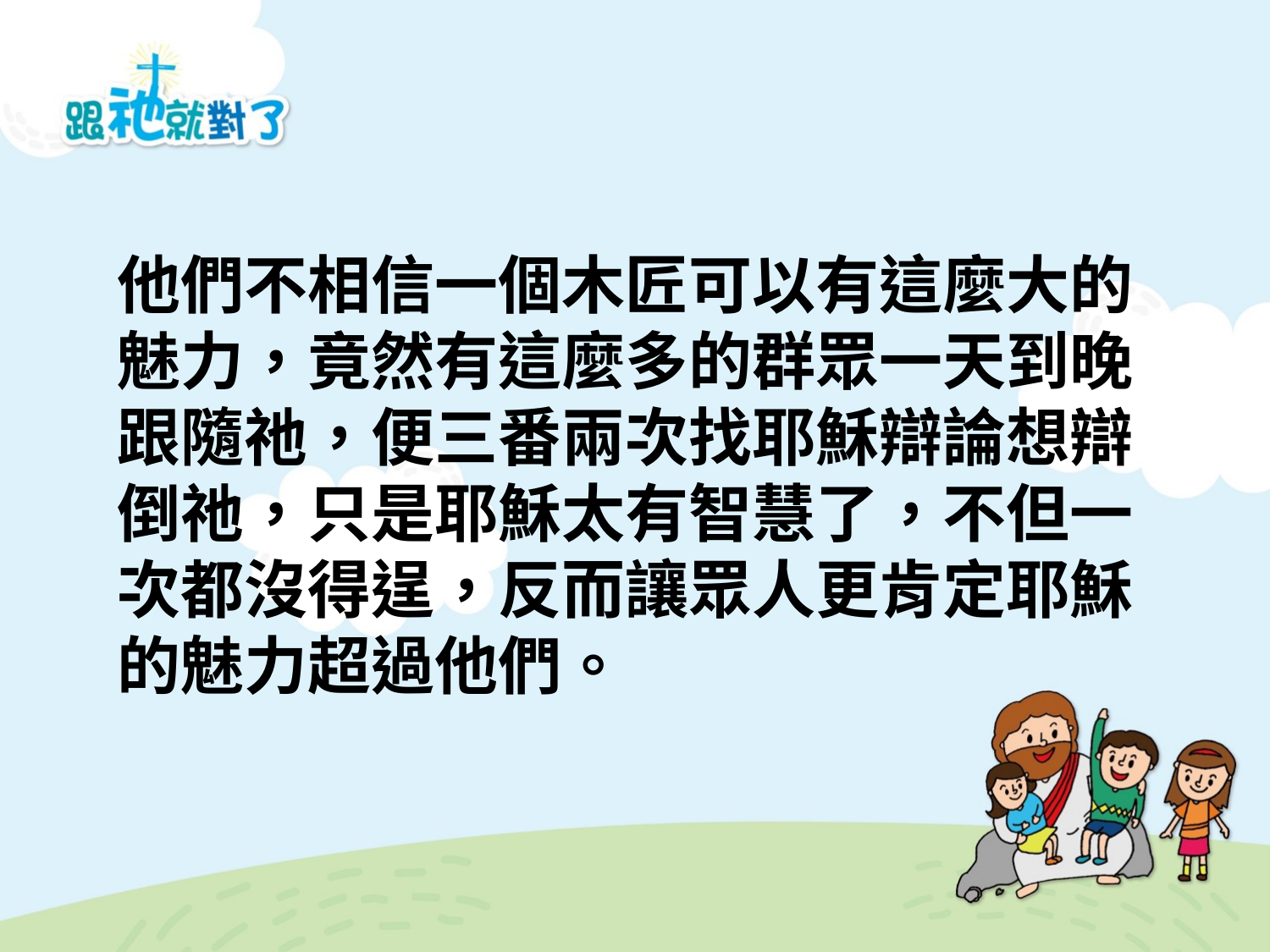

他們不相信一個木匠可以有這麼大的魅力，竟然有這麼多的群眾一天到晚跟隨祂，便三番兩次找耶穌辯論想辯倒祂，只是耶穌太有智慧了，不但一次都沒得逞，反而讓眾人更肯定耶穌的魅力超過他們。